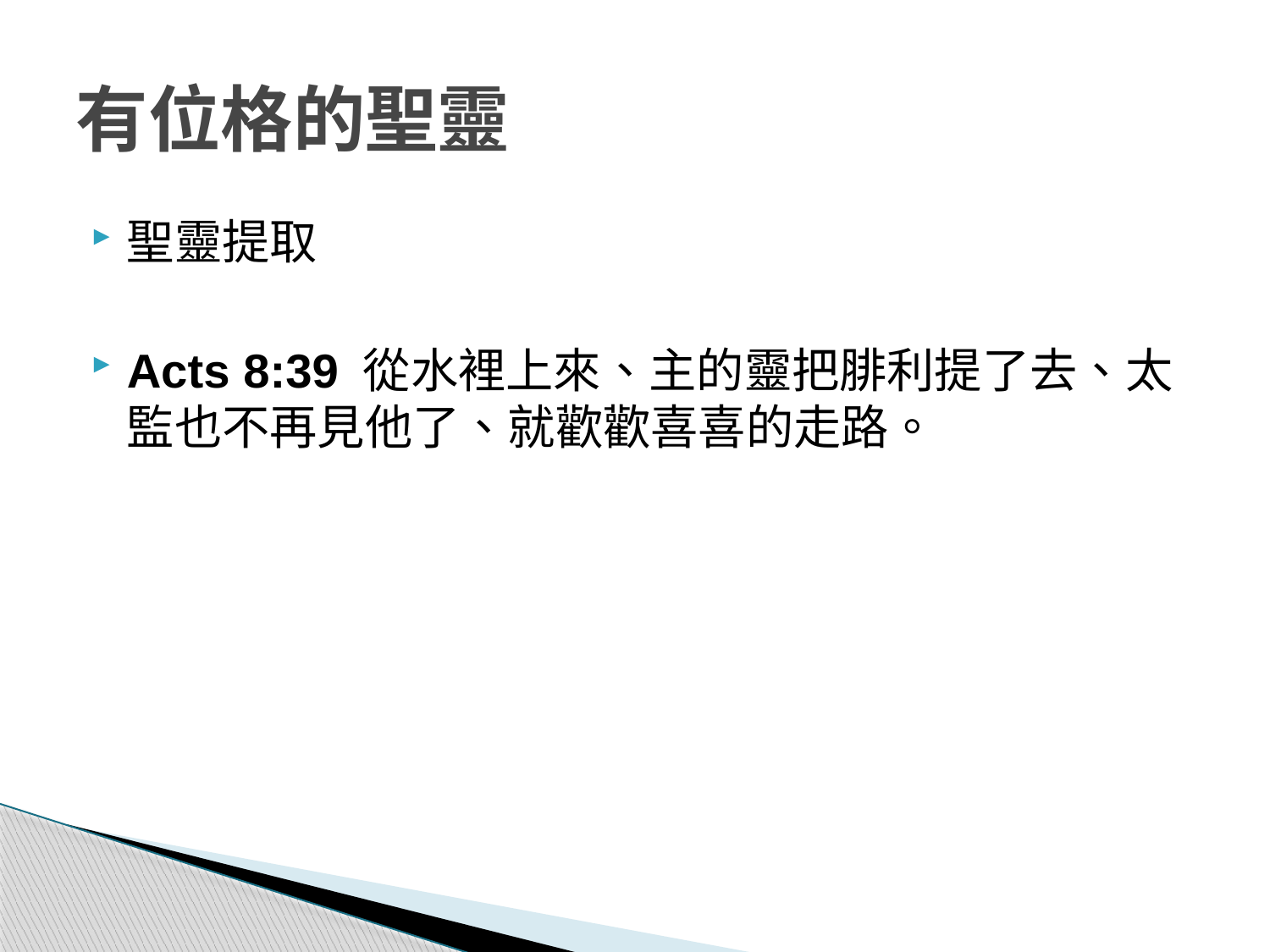

# 有位格的聖靈
聖靈提取

Acts 8:39 從水裡上來、主的靈把腓利提了去、太監也不再見他了、就歡歡喜喜的走路。